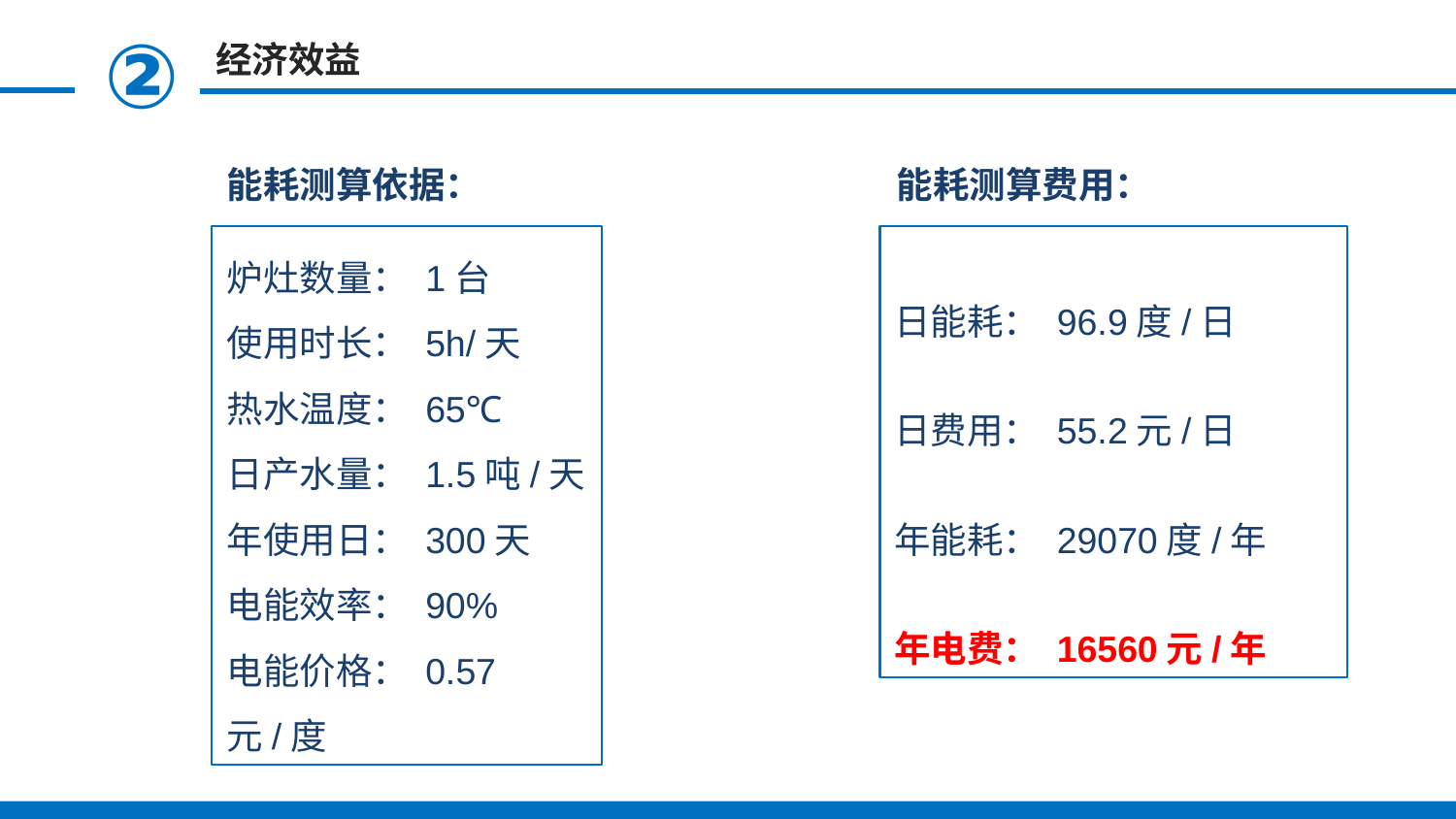

②
经济效益
能耗测算依据：
能耗测算费用：
炉灶数量： 1台
使用时长： 5h/天
热水温度： 65℃
日产水量： 1.5吨/天
年使用日： 300天
电能效率： 90%
电能价格： 0.57元/度
日能耗： 96.9度/日
日费用： 55.2元/日
年能耗： 29070度/年
年电费： 16560元/年